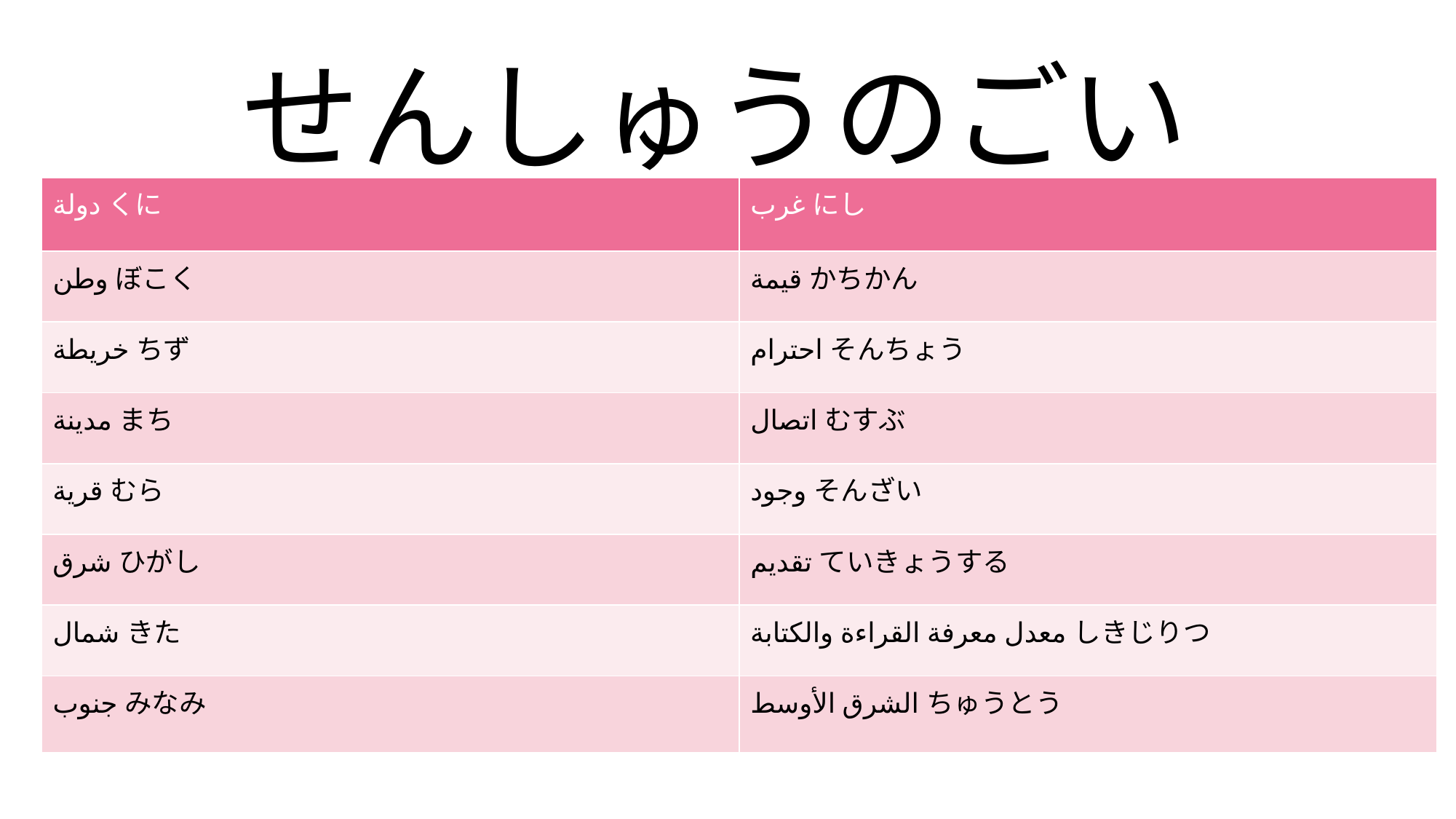

# せんしゅうのごい
| دولةくに | غربにし |
| --- | --- |
| وطنぼこく | قيمةかちかん |
| خريطةちず | احترامそんちょう |
| مدينةまち | اتصالむすぶ |
| قريةむら | وجودそんざい |
| شرقひがし | تقديمていきょうする |
| شمالきた | معدل معرفة القراءة والكتابةしきじりつ |
| جنوبみなみ | الشرق الأوسطちゅうとう |